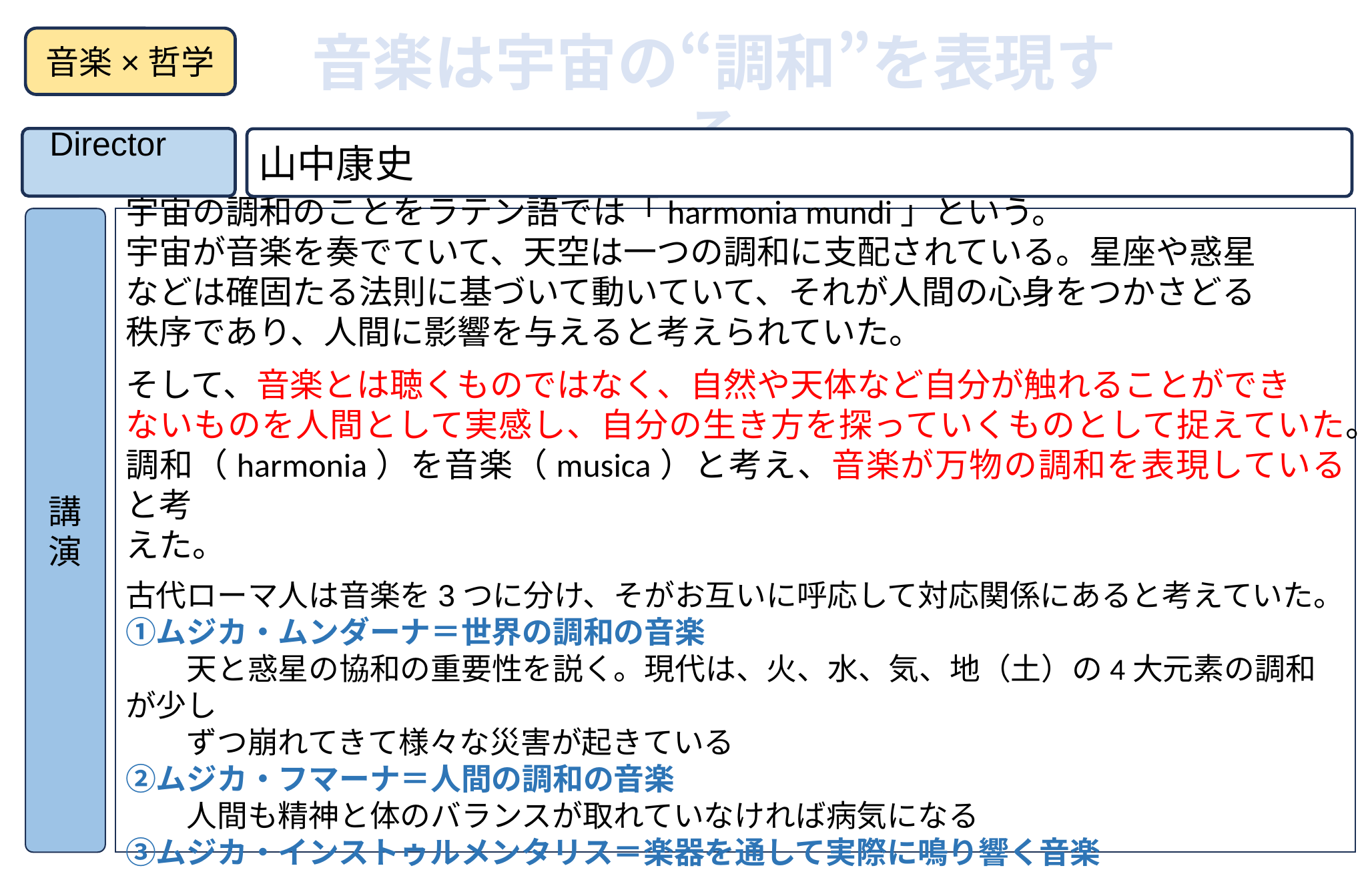

音楽は宇宙の“調和”を表現する
音楽×哲学
Director
山中康史
宇宙の調和のことをラテン語では「harmonia mundi」という。
宇宙が音楽を奏でていて、天空は一つの調和に支配されている。星座や惑星
などは確固たる法則に基づいて動いていて、それが人間の心身をつかさどる
秩序であり、人間に影響を与えると考えられていた。

そして、音楽とは聴くものではなく、自然や天体など自分が触れることができ
ないものを人間として実感し、自分の生き方を探っていくものとして捉えていた。
調和（harmonia）を音楽（musica）と考え、音楽が万物の調和を表現していると考
えた。

古代ローマ人は音楽を3つに分け、そがお互いに呼応して対応関係にあると考えていた。
①ムジカ・ムンダーナ＝世界の調和の音楽
　　天と惑星の協和の重要性を説く。現代は、火、水、気、地（土）の4大元素の調和が少し
　　ずつ崩れてきて様々な災害が起きている
②ムジカ・フマーナ＝人間の調和の音楽
　　人間も精神と体のバランスが取れていなければ病気になる
③ムジカ・インストゥルメンタリス＝楽器を通して実際に鳴り響く音楽
講演